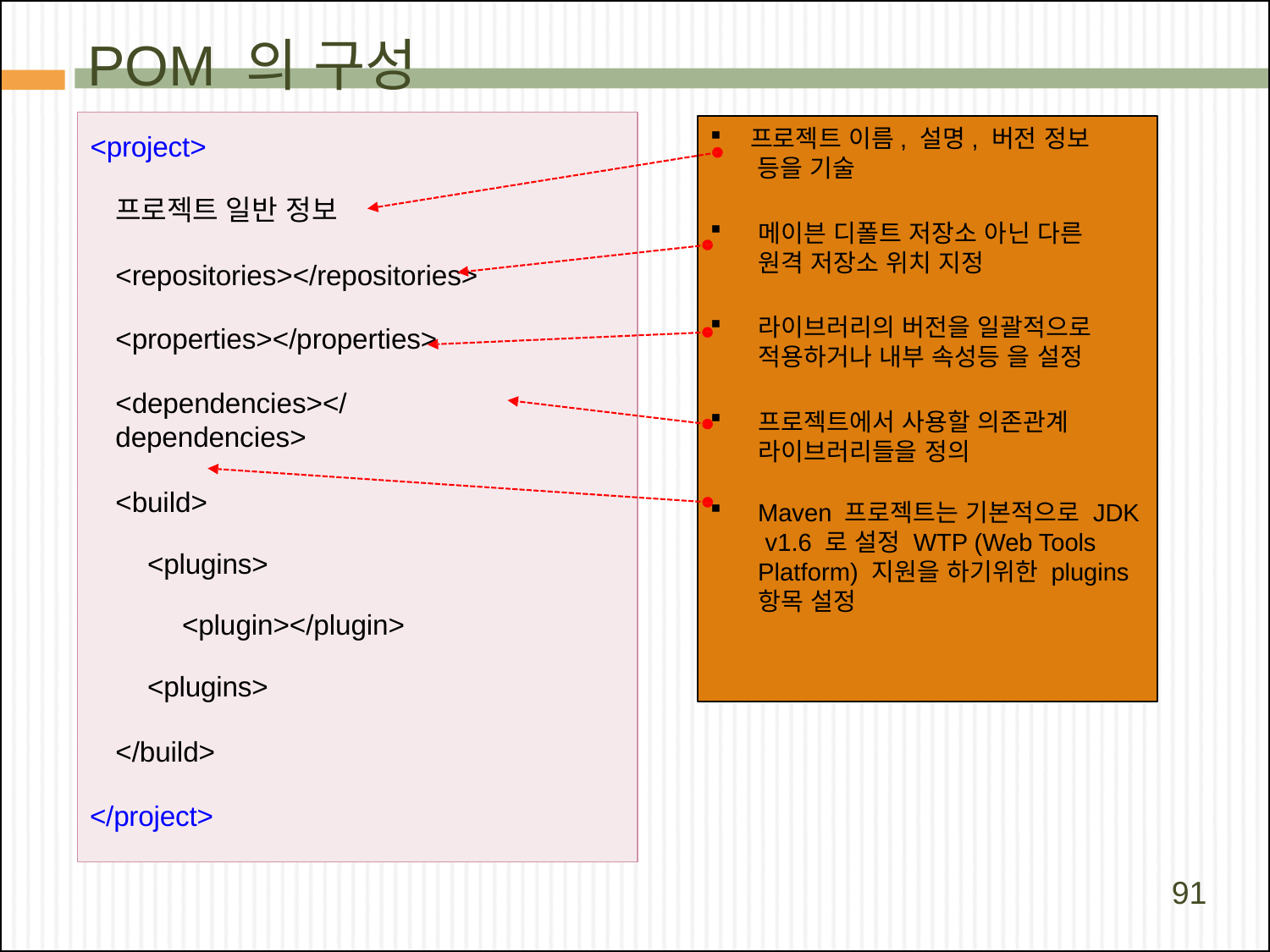

# POM 의 구성(POM.xml)

프로젝트 이름, 설명, 버전 정보  등을 기술

메이븐 디폴트 저장소 아닌 다른
원격 저장소 위치 지정

라이브러리의 버전을 일괄적으로  적용하거나 내부 속성등 을 설정

프로젝트에서 사용할 의존관계  라이브러리들을 정의

Maven 프로젝트는 기본적으로 JDK  v1.6 로 설정 WTP (Web Tools  Platform) 지원을 하기위한 plugins  항목 설정
<project>

프로젝트 일반 정보

<repositories></repositories>

<properties></properties>

<dependencies></dependencies>

<build>

<plugins>

<plugin></plugin>

<plugins>

</build>

</project>

91